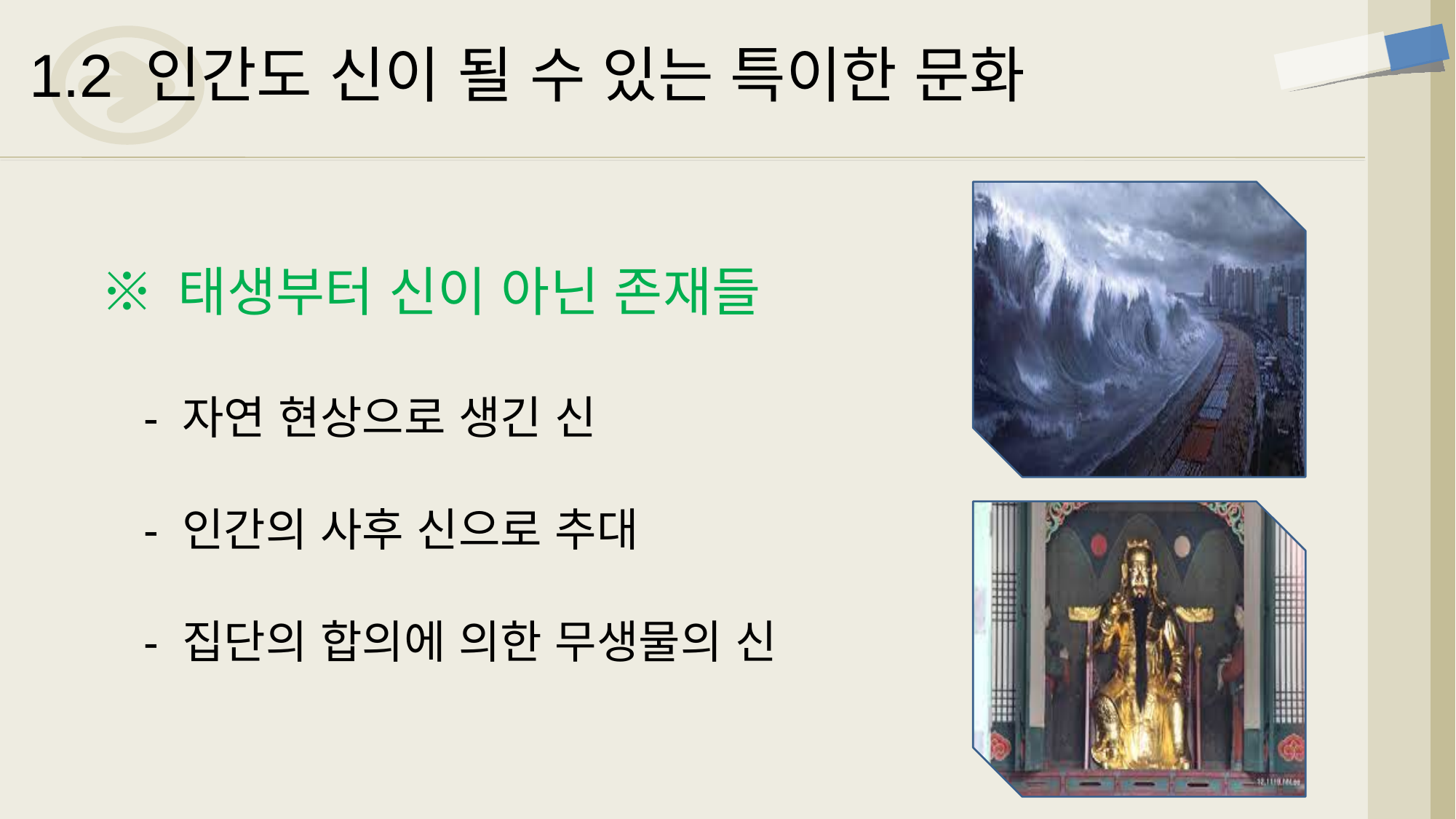

1.2 인간도 신이 될 수 있는 특이한 문화

※ 태생부터 신이 아닌 존재들
- 자연 현상으로 생긴 신
- 인간의 사후 신으로 추대

- 집단의 합의에 의한 무생물의 신